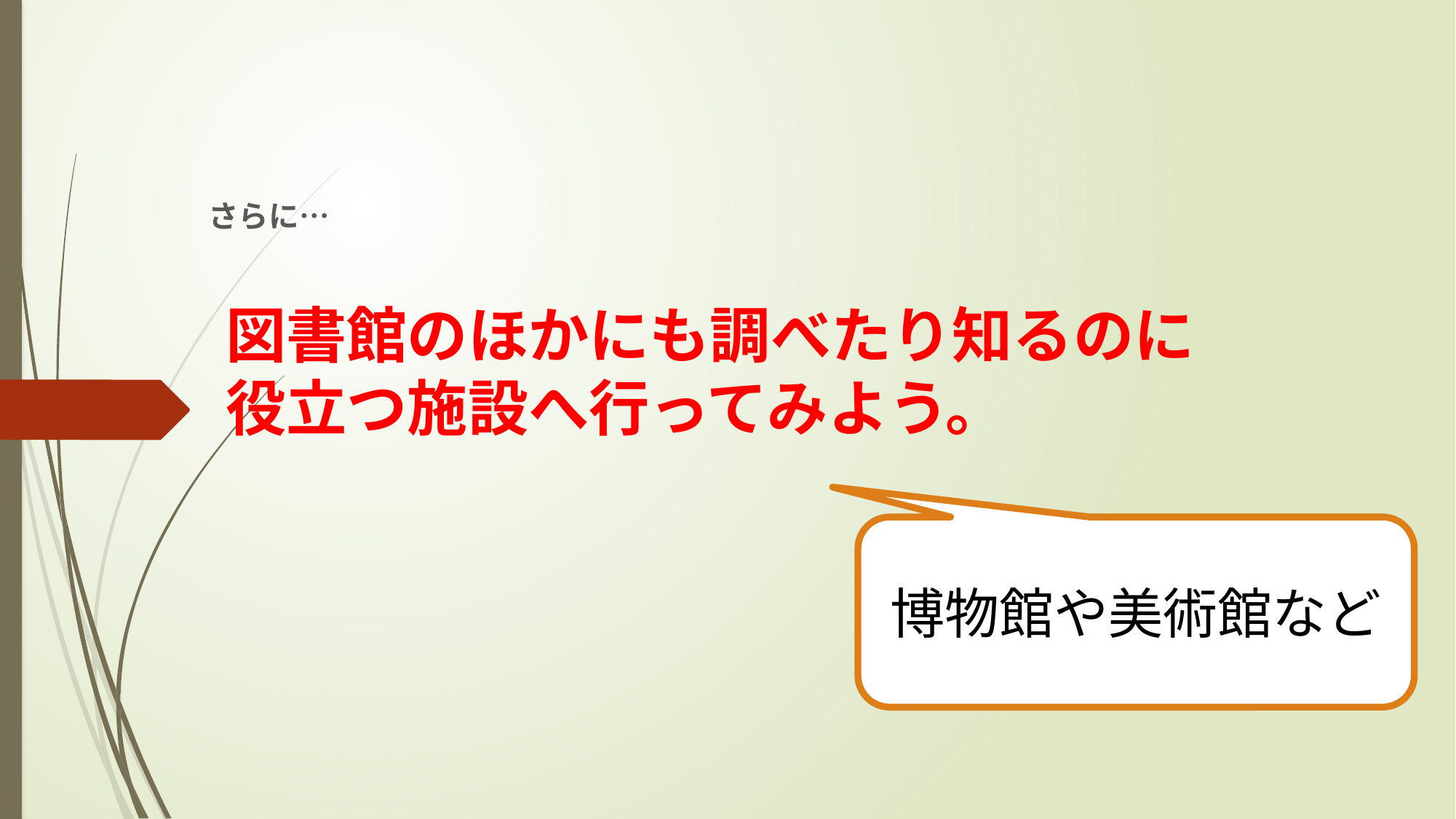

さらに…
# 図書館のほかにも調べたり知るのに 役立つ施設へ行ってみよう。
博物館や美術館など